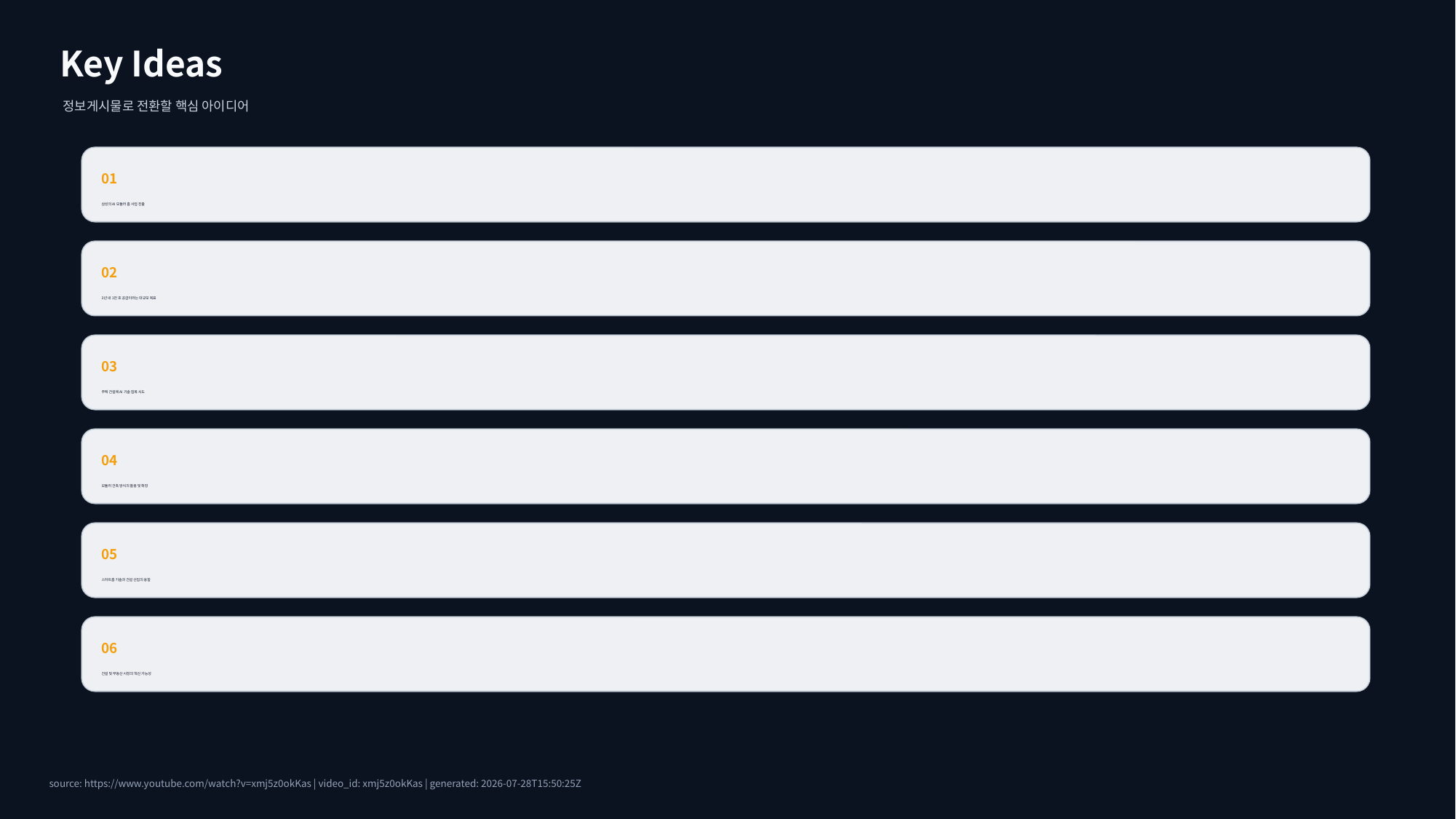

Key Ideas
정보게시물로 전환할 핵심 아이디어

01
삼성의 AI 모듈러 홈 사업 진출

02
3년 내 1만 호 공급이라는 대규모 목표

03
주택 건설에 AI 기술 접목 시도

04
모듈러 건축 방식의 활용 및 확장

05
스마트홈 기술과 건설 산업의 융합

06
건설 및 부동산 시장의 혁신 가능성
source: https://www.youtube.com/watch?v=xmj5z0okKas | video_id: xmj5z0okKas | generated: 2026-07-28T15:50:25Z